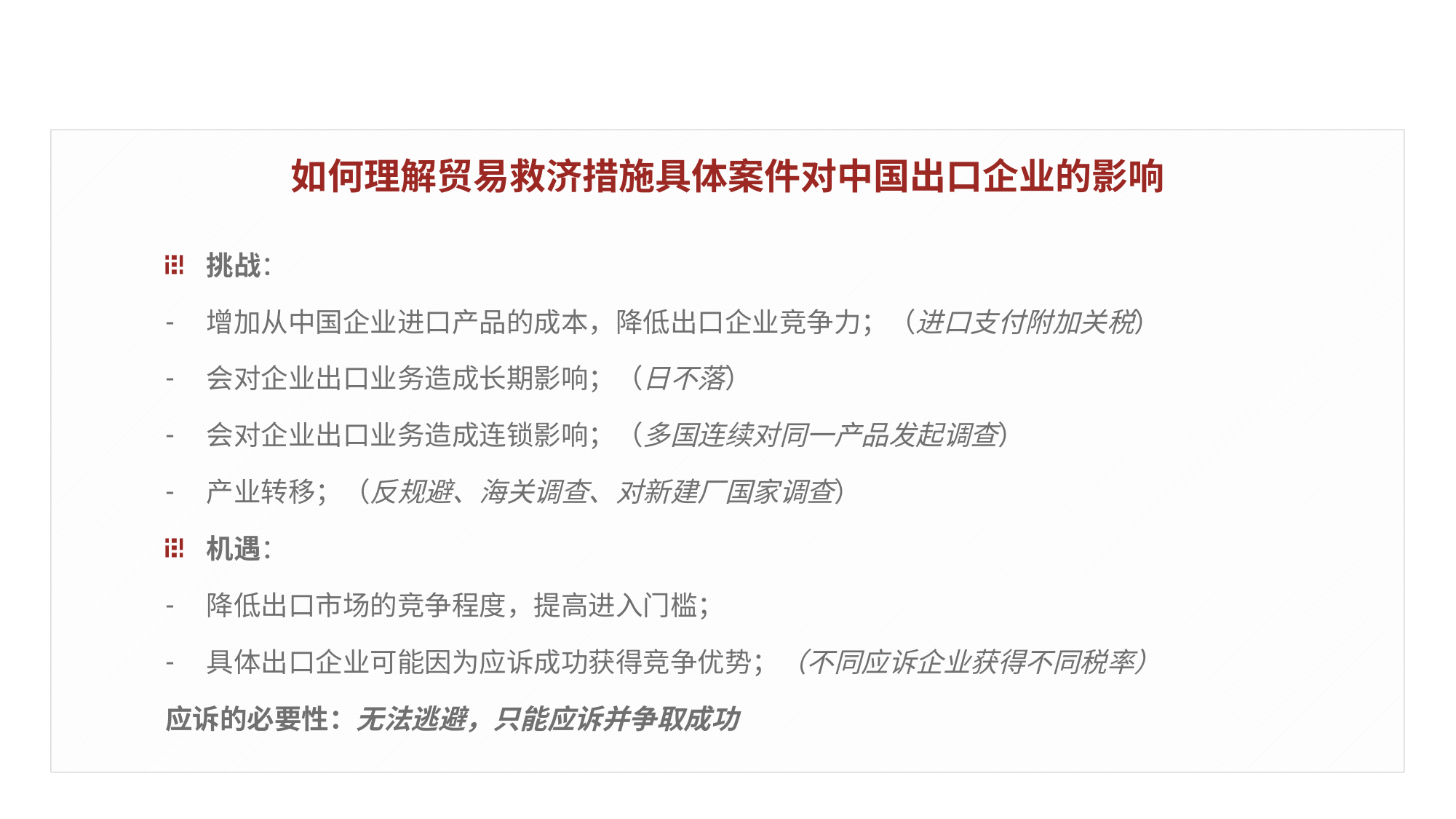

如何理解贸易救济措施具体案件对中国出口企业的影响
挑战：
增加从中国企业进口产品的成本，降低出口企业竞争力；（进口支付附加关税）
会对企业出口业务造成长期影响；（日不落）
会对企业出口业务造成连锁影响；（多国连续对同一产品发起调查）
产业转移；（反规避、海关调查、对新建厂国家调查）
机遇：
降低出口市场的竞争程度，提高进入门槛；
具体出口企业可能因为应诉成功获得竞争优势；（不同应诉企业获得不同税率）
应诉的必要性：无法逃避，只能应诉并争取成功